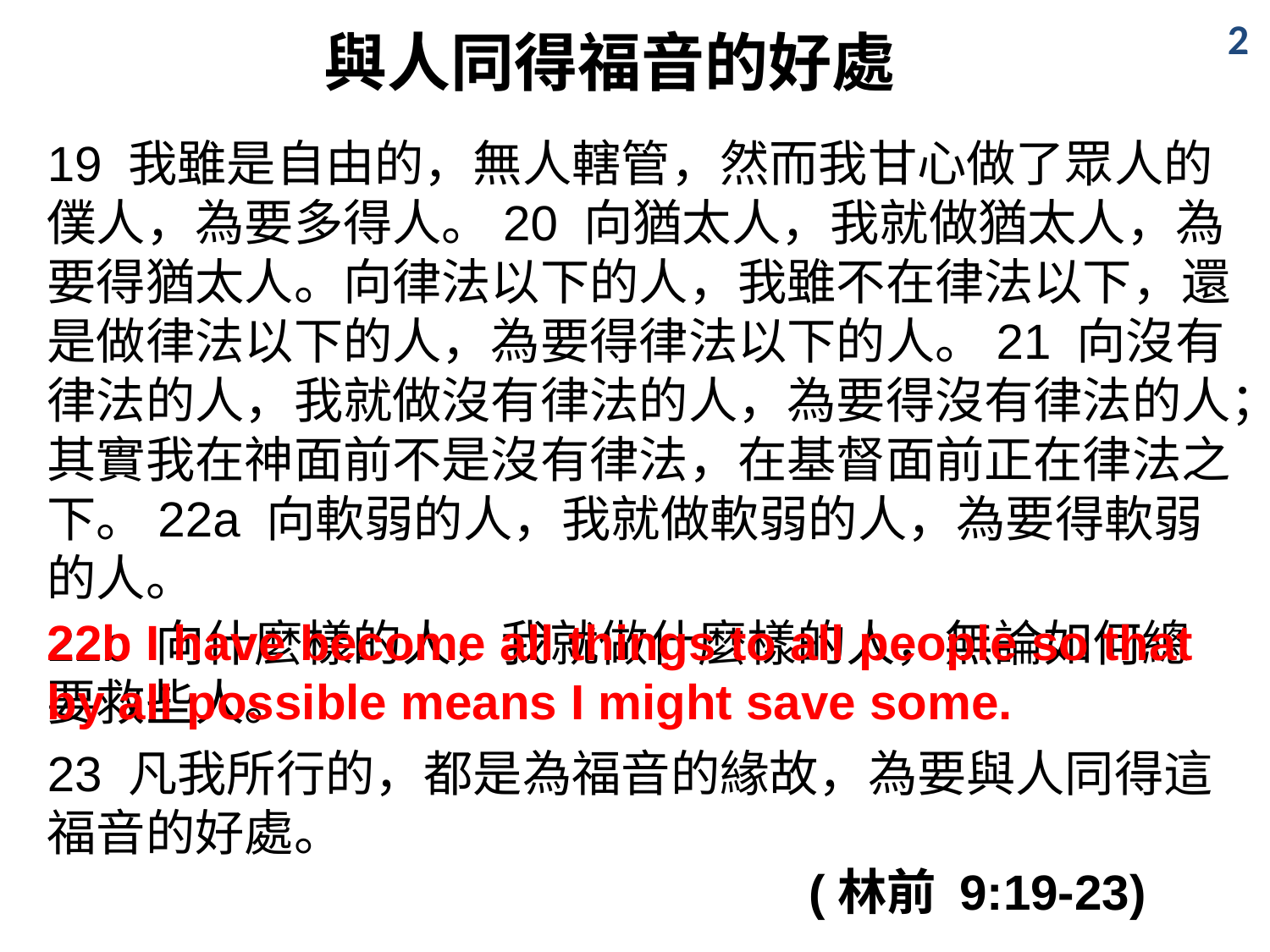

2
與人同得福音的好處
19 我雖是自由的，無人轄管，然而我甘心做了眾人的僕人，為要多得人。20 向猶太人，我就做猶太人，為要得猶太人。向律法以下的人，我雖不在律法以下，還是做律法以下的人，為要得律法以下的人。21 向沒有律法的人，我就做沒有律法的人，為要得沒有律法的人；其實我在神面前不是沒有律法，在基督面前正在律法之下。22a 向軟弱的人，我就做軟弱的人，為要得軟弱的人。
22b I have become all things to all people so that by all possible means I might save some.
22b 向什麼樣的人，我就做什麼樣的人，無論如何總要救些人。
23 凡我所行的，都是為福音的緣故，為要與人同得這福音的好處。
						(林前 9:19-23)